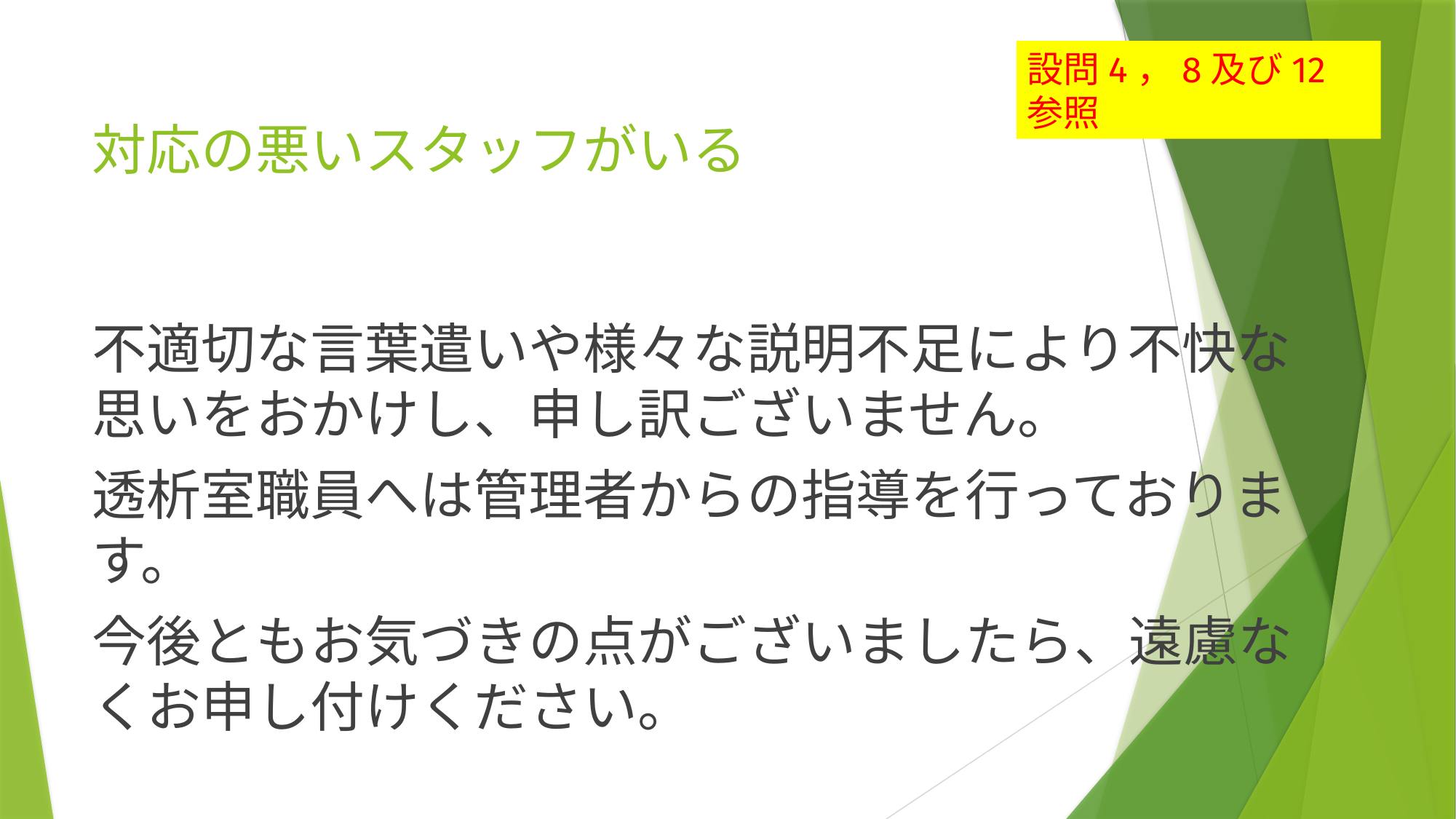

設問4，8及び12参照
# 対応の悪いスタッフがいる

不適切な言葉遣いや様々な説明不足により不快な思いをおかけし、申し訳ございません。
透析室職員へは管理者からの指導を行っております。
今後ともお気づきの点がございましたら、遠慮なくお申し付けください。